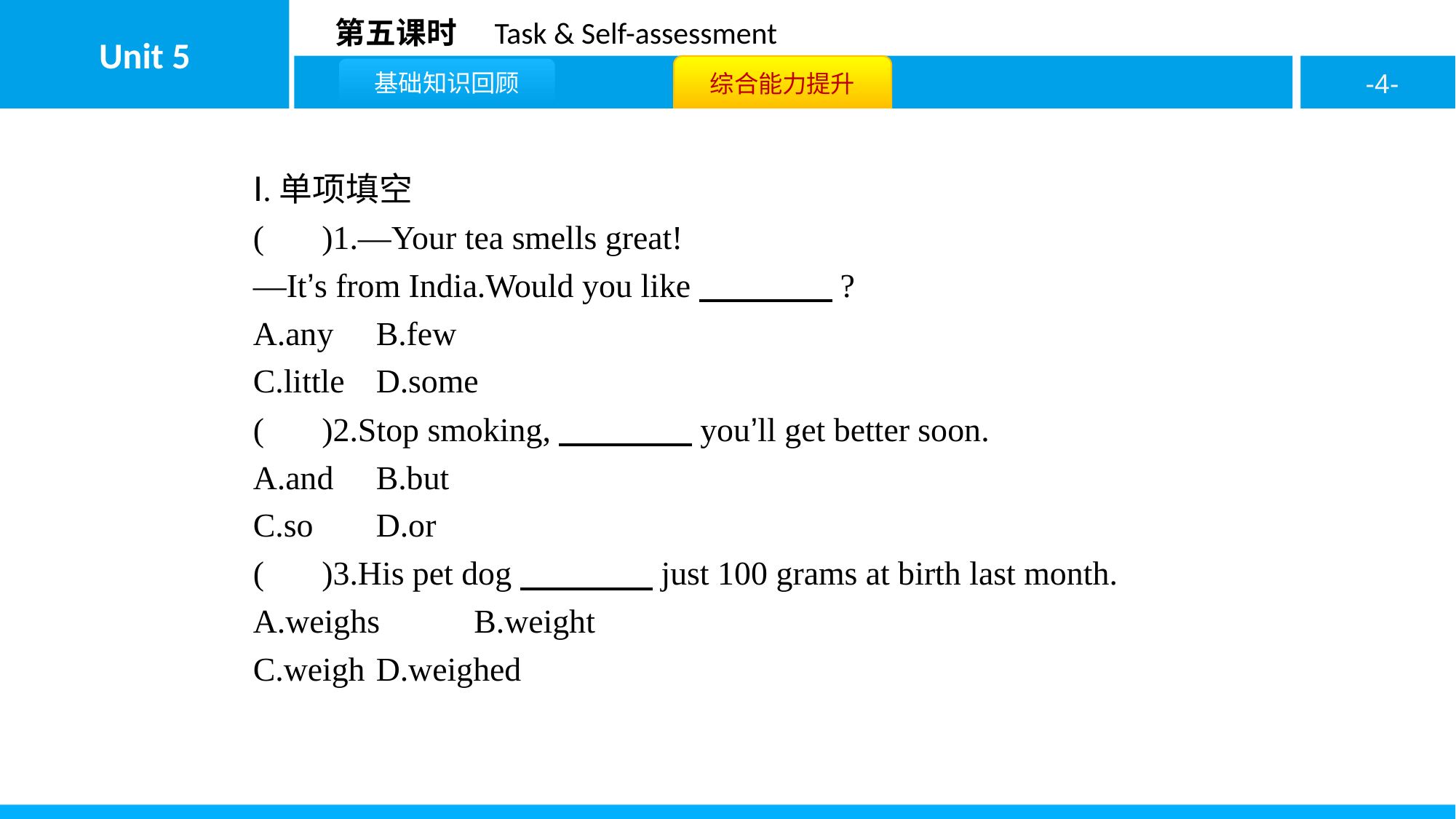

Ⅰ.单项填空
(  D  )1.—Your tea smells great!
—It’s from India.Would you like　　　　?
A.any	B.few
C.little	D.some
(  A  )2.Stop smoking,　　　　you’ll get better soon.
A.and	B.but
C.so	D.or
(  D  )3.His pet dog　　　　just 100 grams at birth last month.
A.weighs	B.weight
C.weigh	D.weighed